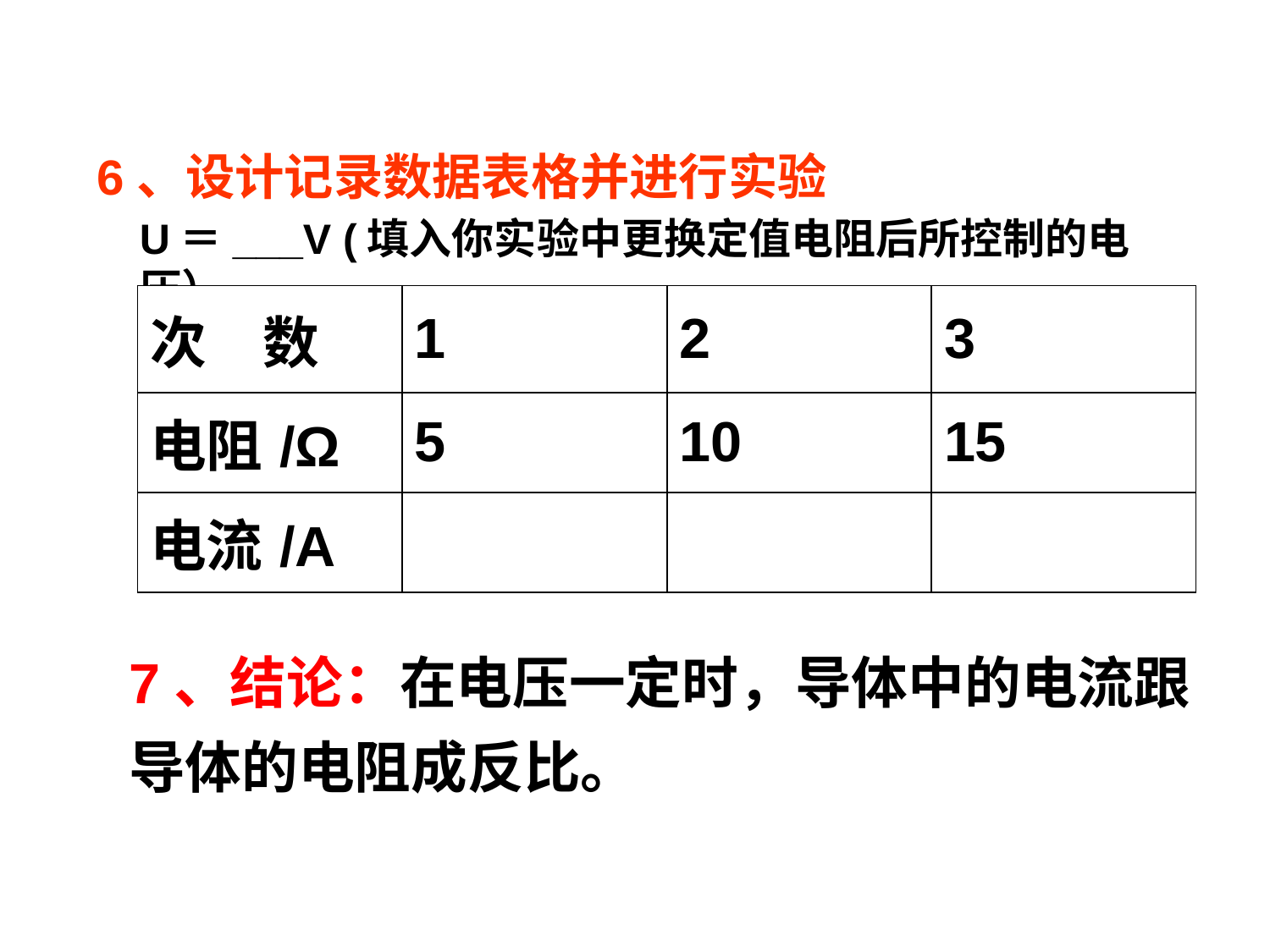

6、设计记录数据表格并进行实验
U＝___V (填入你实验中更换定值电阻后所控制的电压）
| 次　数 | 1 | 2 | 3 |
| --- | --- | --- | --- |
| 电阻/Ω | 5 | 10 | 15 |
| 电流/A |  |  |  |
7、结论：在电压一定时，导体中的电流跟导体的电阻成反比。